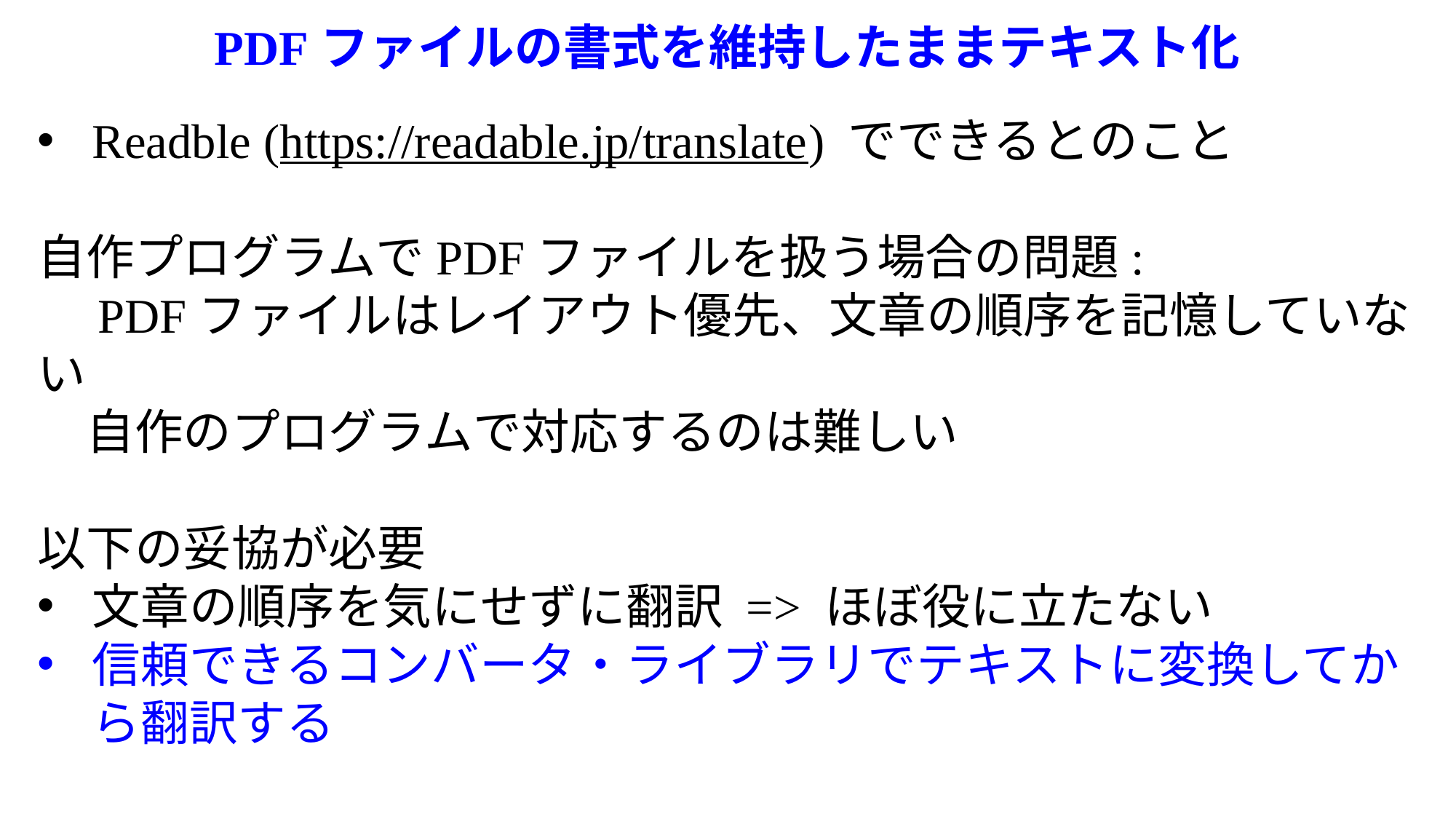

PDFファイルの書式を維持したままテキスト化
Readble (https://readable.jp/translate) でできるとのこと

自作プログラムでPDFファイルを扱う場合の問題:
　PDFファイルはレイアウト優先、文章の順序を記憶していない
　自作のプログラムで対応するのは難しい
以下の妥協が必要
文章の順序を気にせずに翻訳 => ほぼ役に立たない
信頼できるコンバータ・ライブラリでテキストに変換してから翻訳する